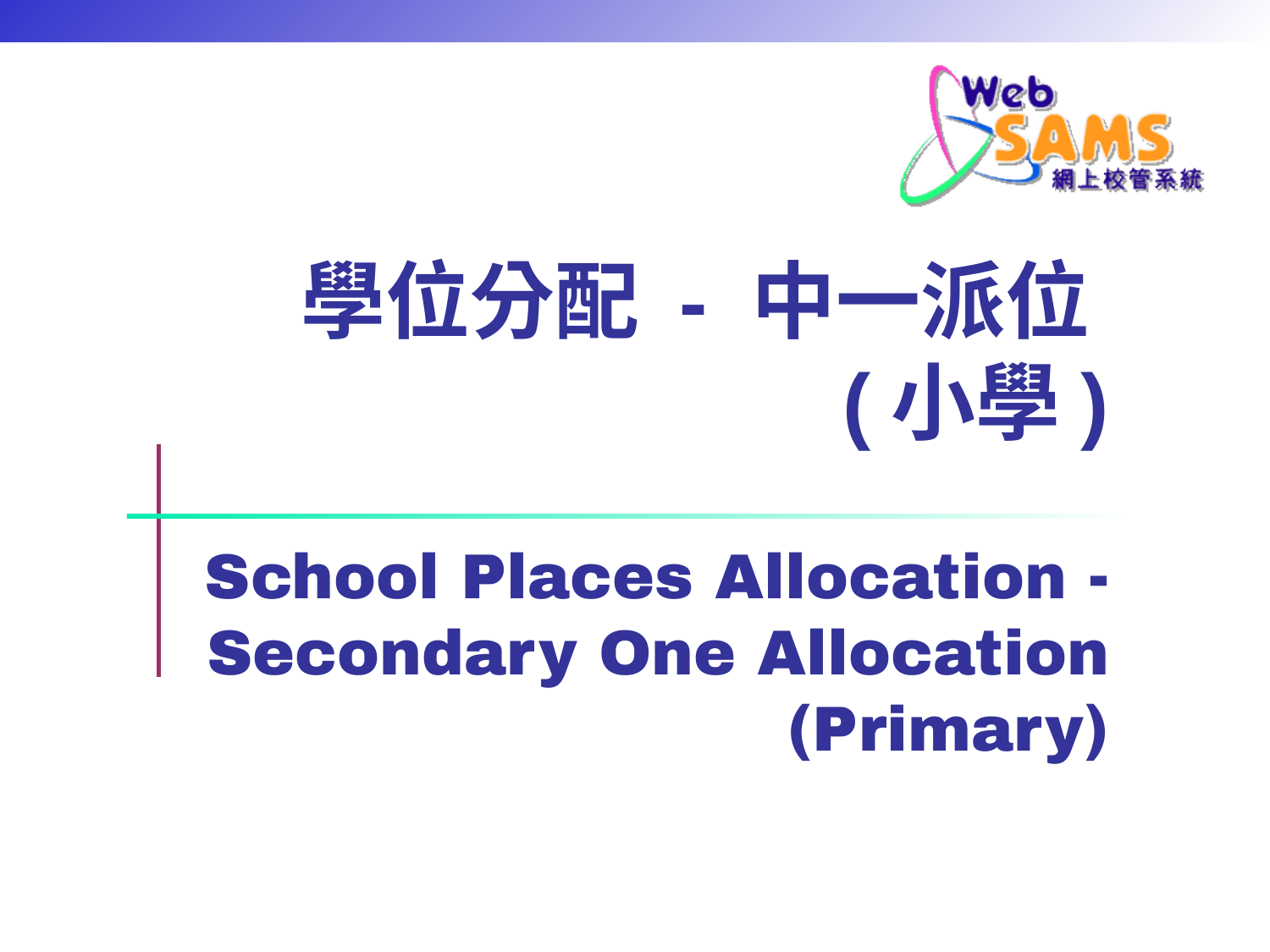

# 學位分配 - 中一派位 (小學)
School Places Allocation - Secondary One Allocation (Primary)